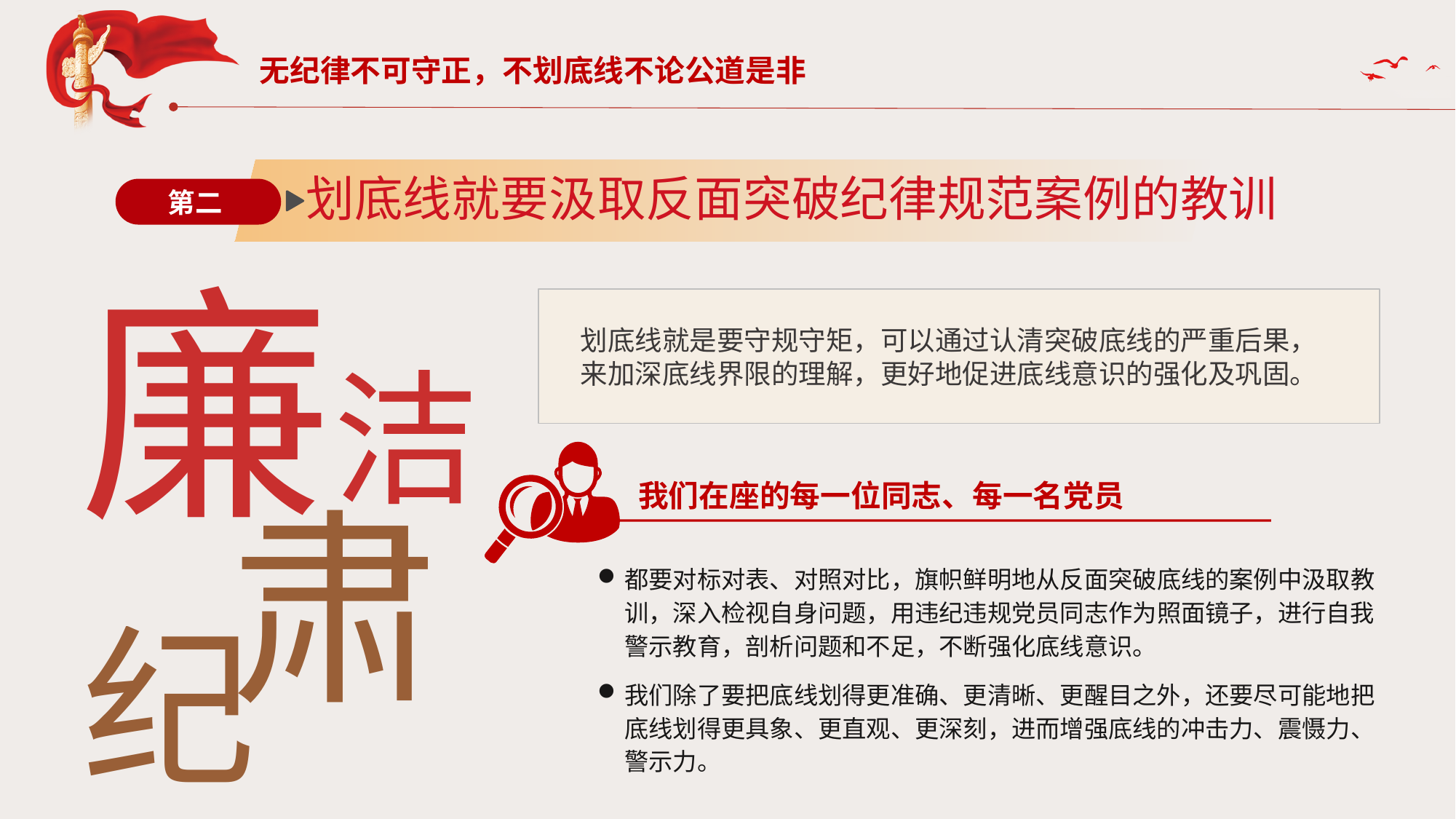

无纪律不可守正，不划底线不论公道是非

划底线就要汲取反面突破纪律规范案例的教训
第二

廉
洁
肃
纪

划底线就是要守规守矩，可以通过认清突破底线的严重后果，来加深底线界限的理解，更好地促进底线意识的强化及巩固。

我们在座的每一位同志、每一名党员

都要对标对表、对照对比，旗帜鲜明地从反面突破底线的案例中汲取教训，深入检视自身问题，用违纪违规党员同志作为照面镜子，进行自我警示教育，剖析问题和不足，不断强化底线意识。
我们除了要把底线划得更准确、更清晰、更醒目之外，还要尽可能地把底线划得更具象、更直观、更深刻，进而增强底线的冲击力、震慑力、警示力。